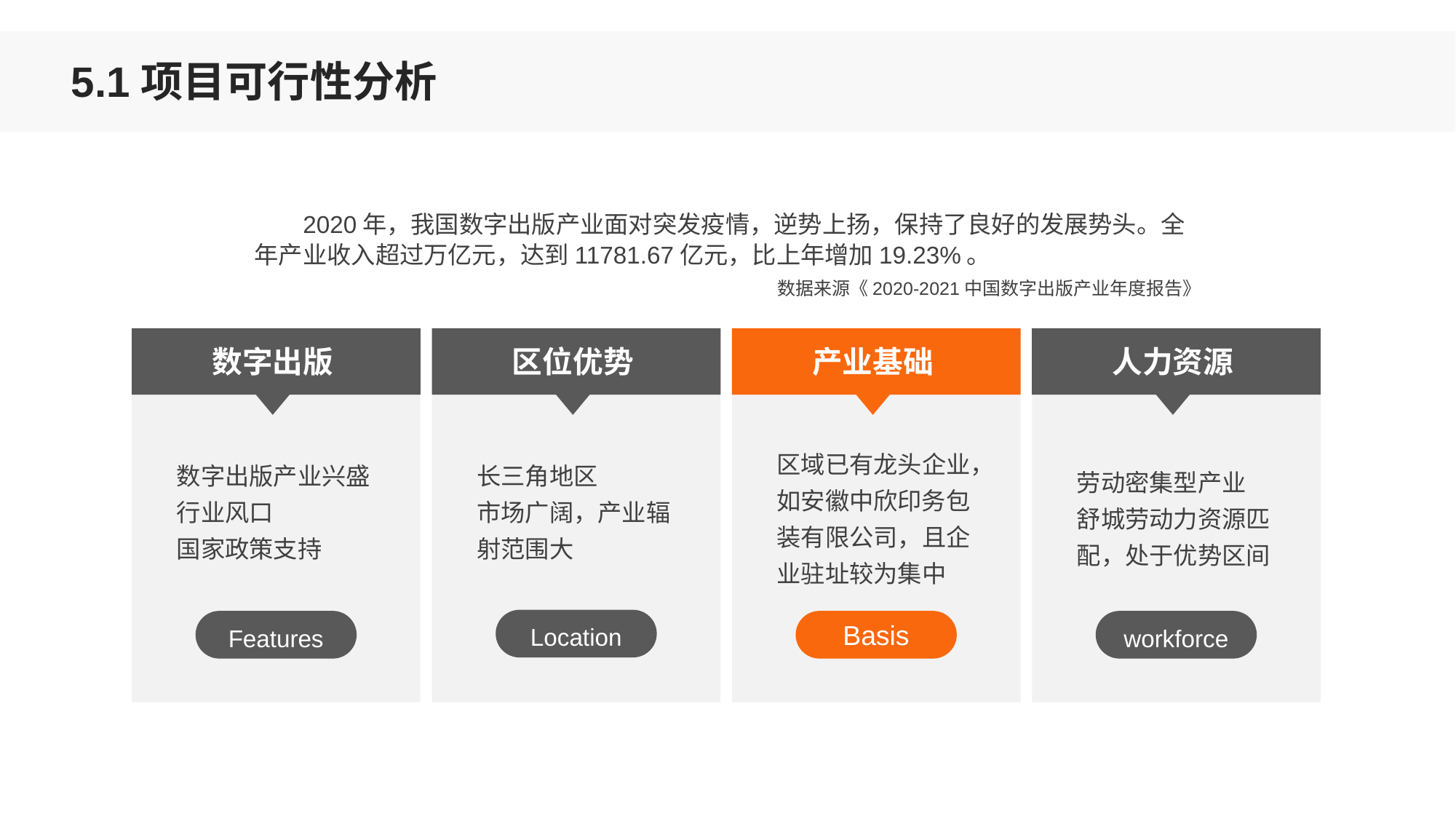

5.1项目可行性分析
2020年，我国数字出版产业面对突发疫情，逆势上扬，保持了良好的发展势头。全年产业收入超过万亿元，达到11781.67亿元，比上年增加19.23%。
数据来源《2020-2021中国数字出版产业年度报告》

数字出版
区位优势
产业基础
人力资源
区域已有龙头企业，如安徽中欣印务包装有限公司，且企业驻址较为集中
数字出版产业兴盛
行业风口
国家政策支持
长三角地区
市场广阔，产业辐射范围大
劳动密集型产业
舒城劳动力资源匹配，处于优势区间
Location
Features
Basis
workforce